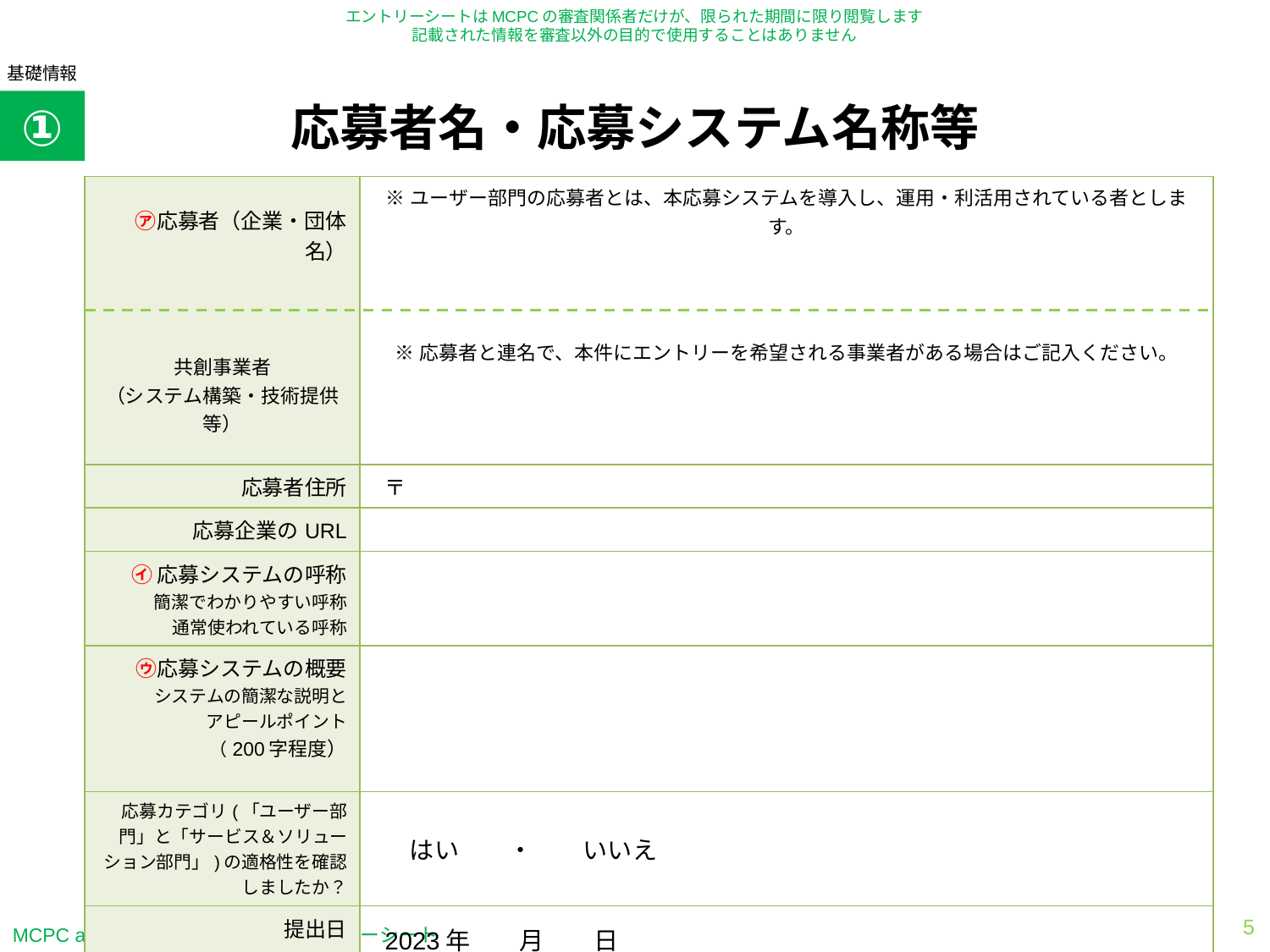

基礎情報
# 応募者名・応募システム名称等
①
| ㋐応募者（企業・団体名） 共創事業者 （システム構築・技術提供等） | ※ユーザー部門の応募者とは、本応募システムを導入し、運用・利活用されている者とします。 ※応募者と連名で、本件にエントリーを希望される事業者がある場合はご記入ください。 |
| --- | --- |
| 応募者住所 | 〒 |
| 応募企業のURL |  |
| ㋑ 応募システムの呼称 簡潔でわかりやすい呼称 通常使われている呼称 |  |
| ㋒応募システムの概要 システムの簡潔な説明と アピールポイント （200字程度） |  |
| 応募カテゴリ(「ユーザー部門」と「サービス＆ソリューション部門」)の適格性を確認しましたか？ | はい　　・　　いいえ |
| 提出日 | 2023年　　月　　日 |
5